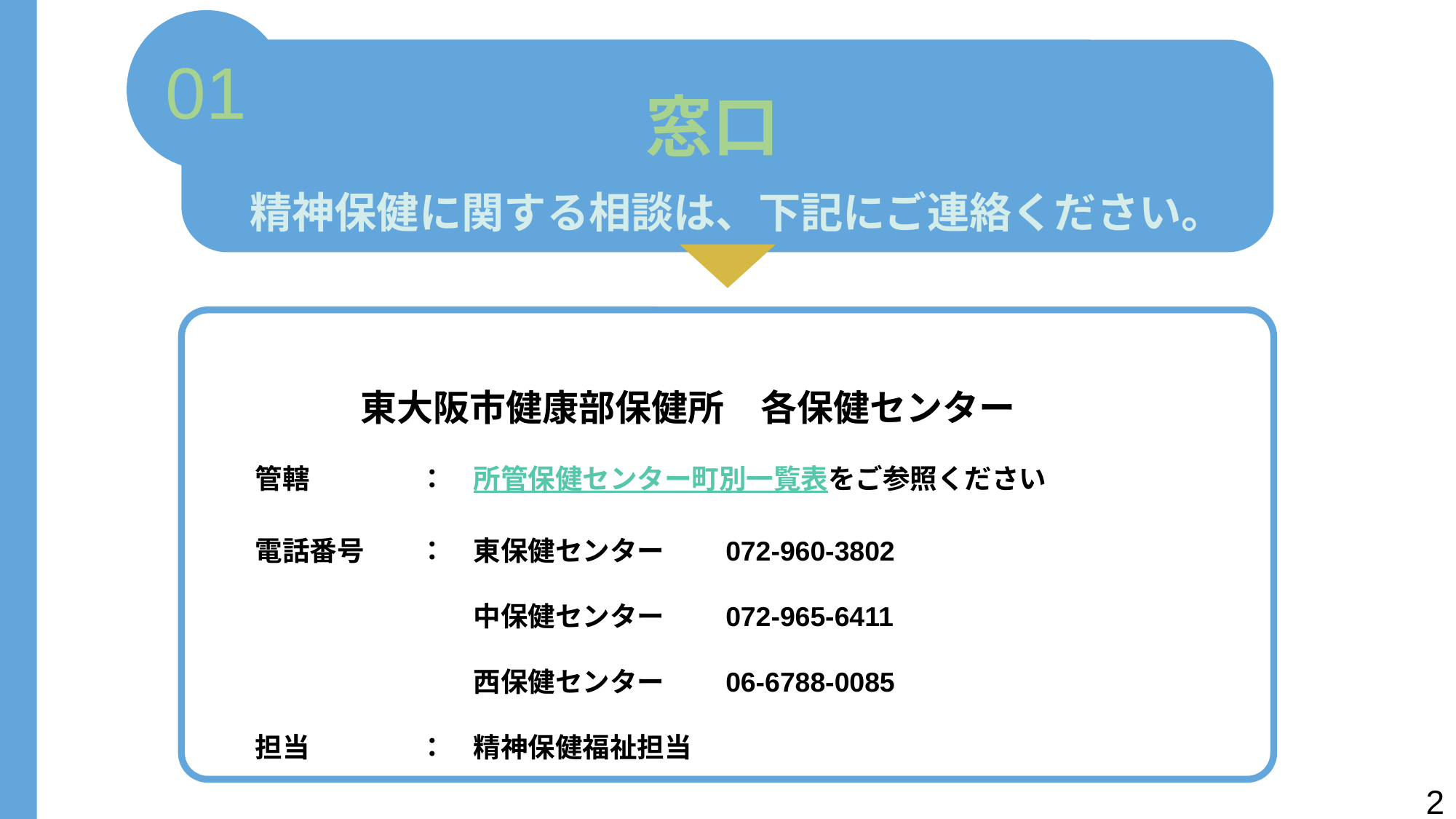

01

窓口
精神保健に関する相談は、下記にご連絡ください。

東大阪市健康部保健所　各保健センター
　　
　　管轄　　　　：　所管保健センター町別一覧表をご参照ください

　　電話番号　　：　東保健センター　　072-960-3802

　　　　　　　　　　中保健センター　　072-965-6411

　　　　　　　　　　西保健センター　　06-6788-0085

　　担当　　　　：　精神保健福祉担当